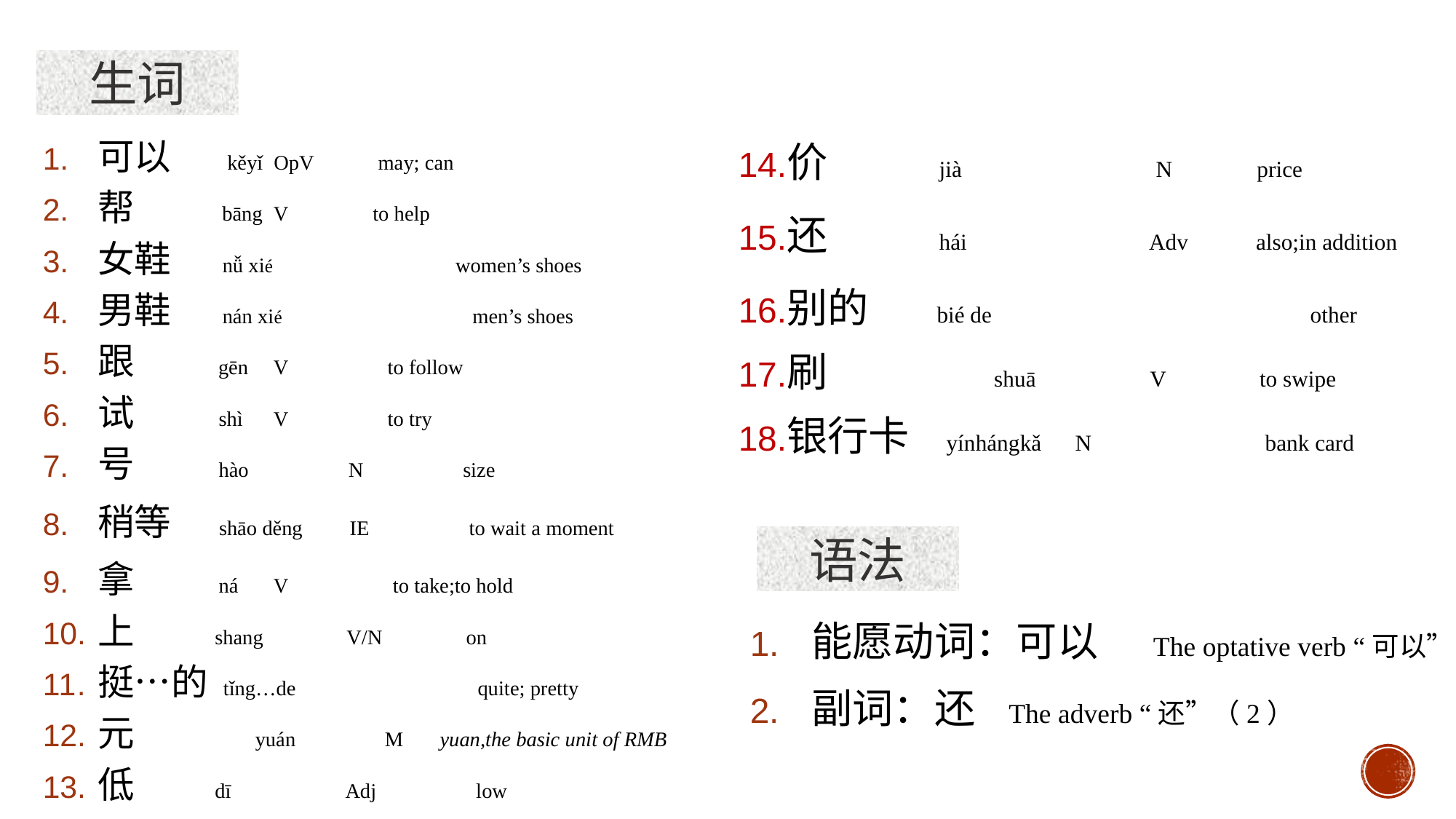

生词
价                 jià 	                N               price
还                 hái	               Adv            also;in addition
别的          bié de	       	                        other
刷          	     shuā	               V	               to swipe
银行卡   yínhángkǎ      N	                bank card
可以           kěyǐ	  OpV	      may; can
帮                 bāng	  V	     to help
女鞋          nǚ xié	     	     women’s shoes
男鞋          nán xié	                        men’s shoes
跟              gēn	  V                   to follow
试                 shì	  V                   to try
号                 hào                   N                   size
稍等     shāo děng         IE                   to wait a moment
拿                 ná	  V                    to take;to hold
上         shang                V/N                on
挺…的 tǐng…de	                         quite; pretty
元	               yuán                 M	  yuan,the basic unit of RMB
低         dī                      Adj                   low
语法
能愿动词：可以     The optative verb “可以”
副词：还  The adverb “还”（2）